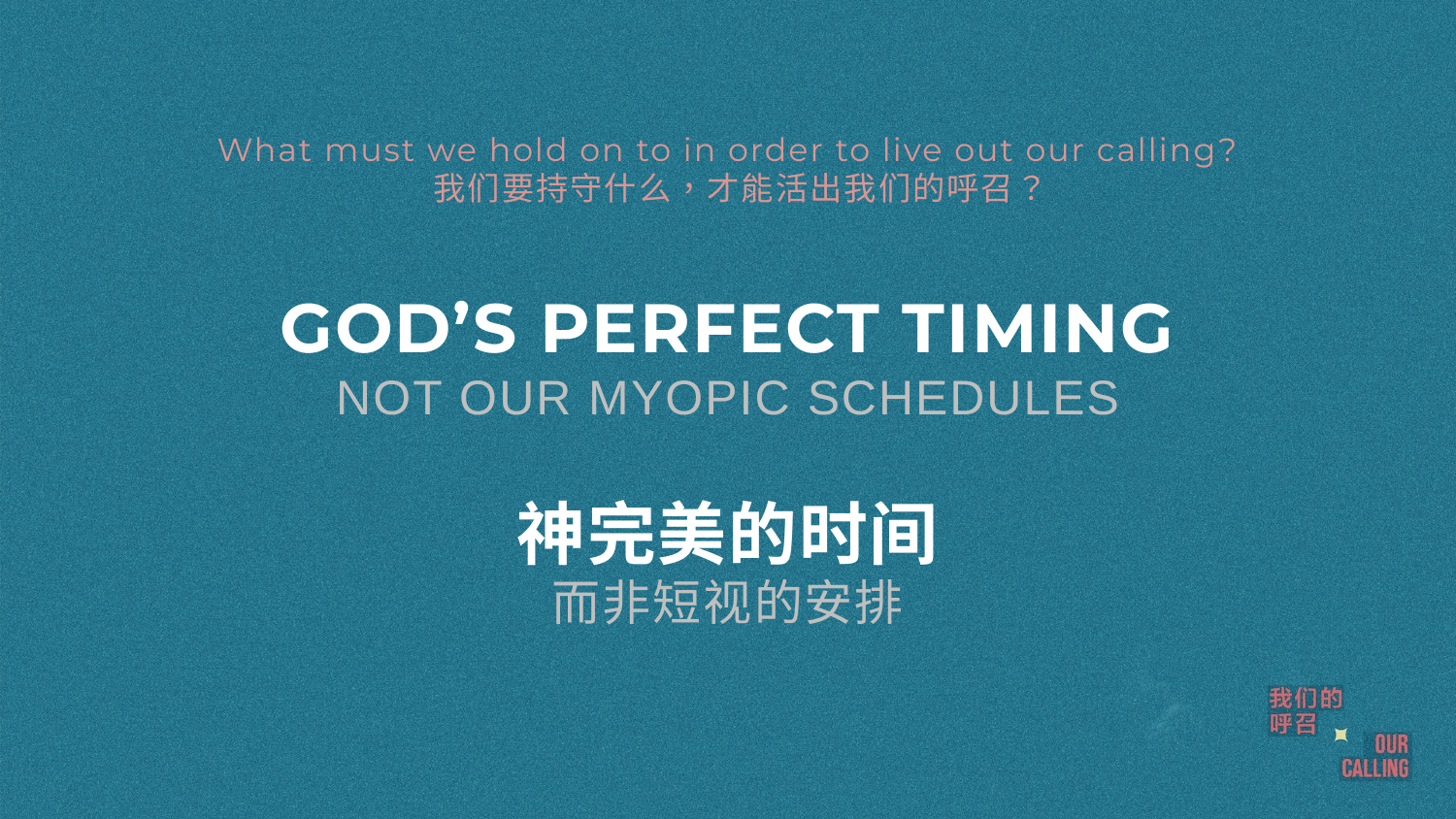

What must we hold on to in order to live out our calling?
  我们要持守什么，才能活出我们的呼召？
GOD’S PERFECT TIMING
NOT OUR MYOPIC SCHEDULES
神完美的时间
而非短视的安排